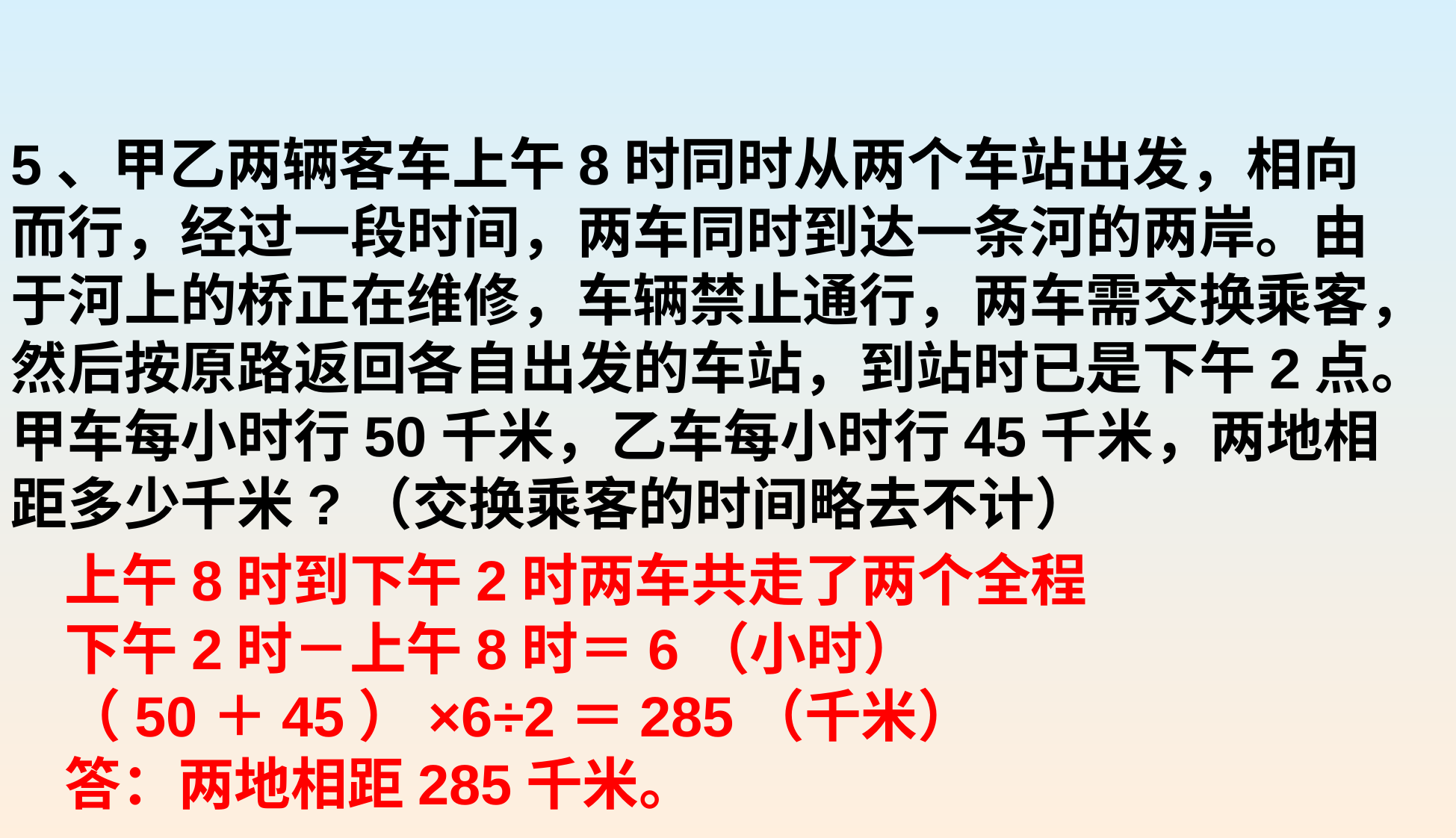

5、甲乙两辆客车上午8时同时从两个车站出发，相向而行，经过一段时间，两车同时到达一条河的两岸。由于河上的桥正在维修，车辆禁止通行，两车需交换乘客，然后按原路返回各自出发的车站，到站时已是下午2点。甲车每小时行50千米，乙车每小时行45千米，两地相距多少千米?（交换乘客的时间略去不计）
上午8时到下午2时两车共走了两个全程
下午2时－上午8时＝6（小时）
（50＋45）×6÷2＝285（千米）
答：两地相距285千米。